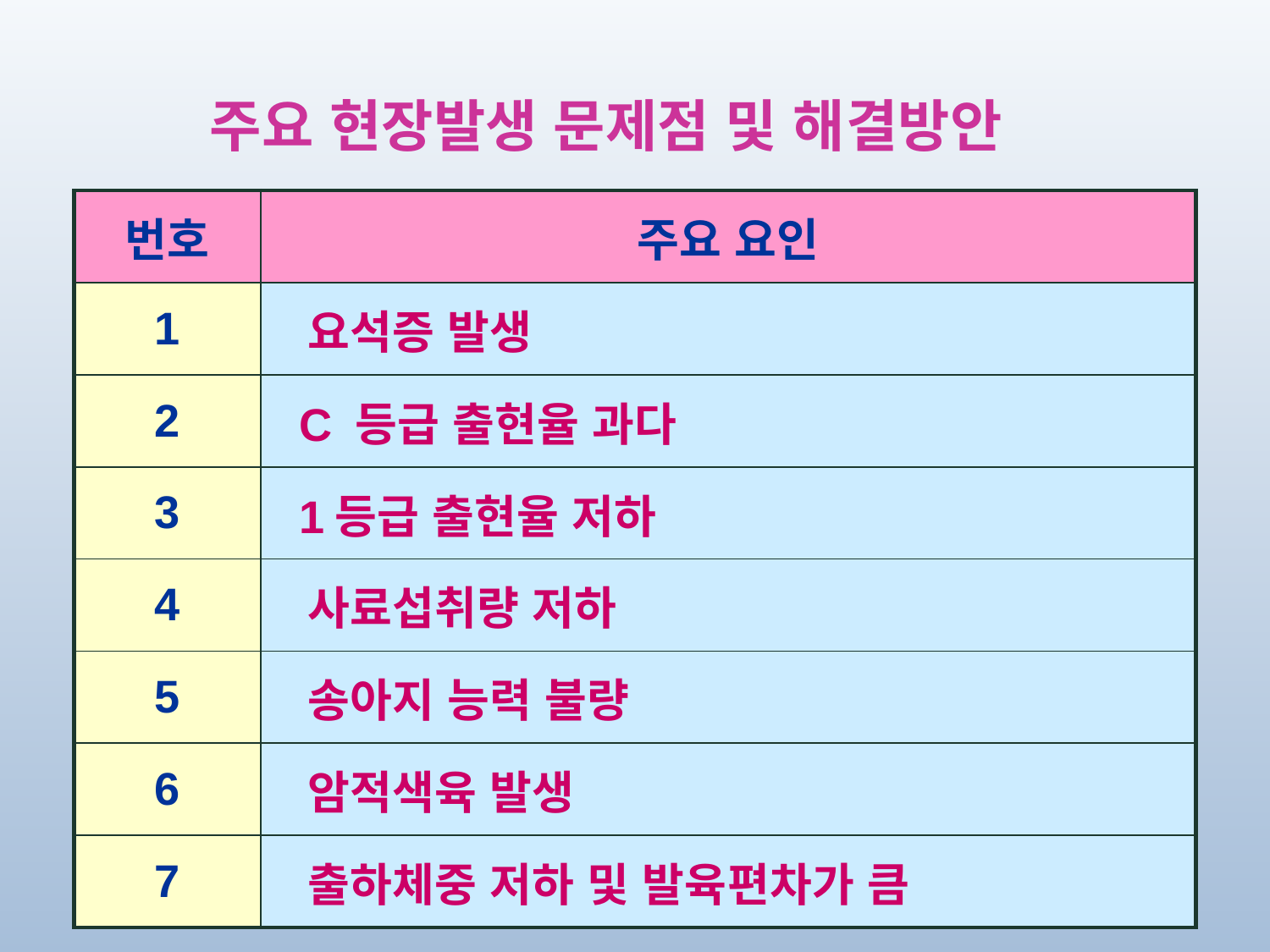

주요 현장발생 문제점 및 해결방안
| 번호 | 주요 요인 |
| --- | --- |
| 1 | 요석증 발생 |
| 2 | C 등급 출현율 과다 |
| 3 | 1등급 출현율 저하 |
| 4 | 사료섭취량 저하 |
| 5 | 송아지 능력 불량 |
| 6 | 암적색육 발생 |
| 7 | 출하체중 저하 및 발육편차가 큼 |